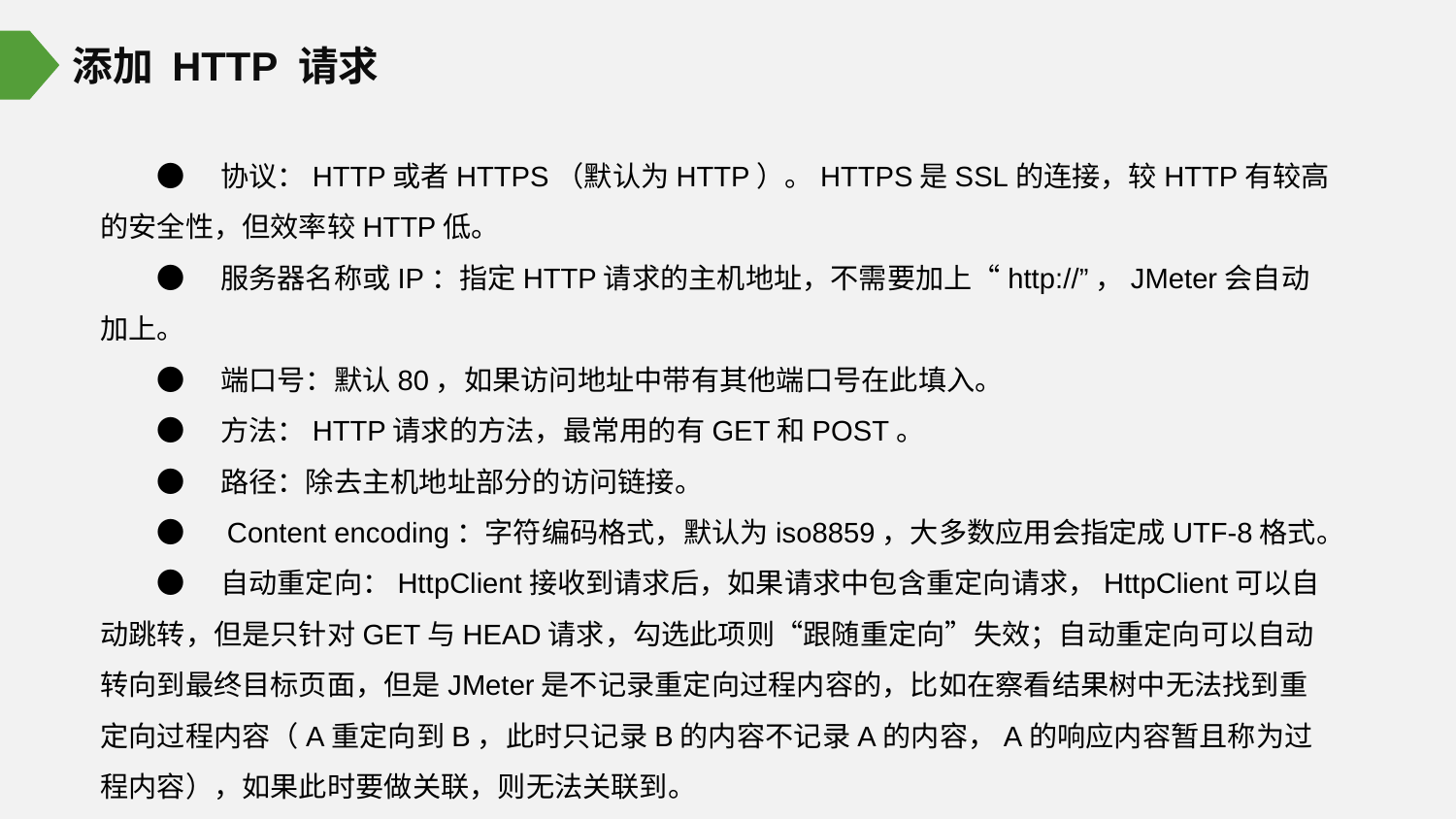

添加 HTTP 请求
●　协议：HTTP或者HTTPS（默认为HTTP）。HTTPS是SSL的连接，较HTTP有较高的安全性，但效率较HTTP低。
●　服务器名称或IP：指定HTTP请求的主机地址，不需要加上“http://”，JMeter会自动加上。
●　端口号：默认80，如果访问地址中带有其他端口号在此填入。
●　方法：HTTP请求的方法，最常用的有GET和POST。
●　路径：除去主机地址部分的访问链接。
●　Content encoding：字符编码格式，默认为iso8859，大多数应用会指定成UTF-8格式。
●　自动重定向：HttpClient接收到请求后，如果请求中包含重定向请求，HttpClient可以自动跳转，但是只针对GET与HEAD请求，勾选此项则“跟随重定向”失效；自动重定向可以自动转向到最终目标页面，但是JMeter是不记录重定向过程内容的，比如在察看结果树中无法找到重定向过程内容（A重定向到B，此时只记录B的内容不记录A的内容，A的响应内容暂且称为过程内容），如果此时要做关联，则无法关联到。